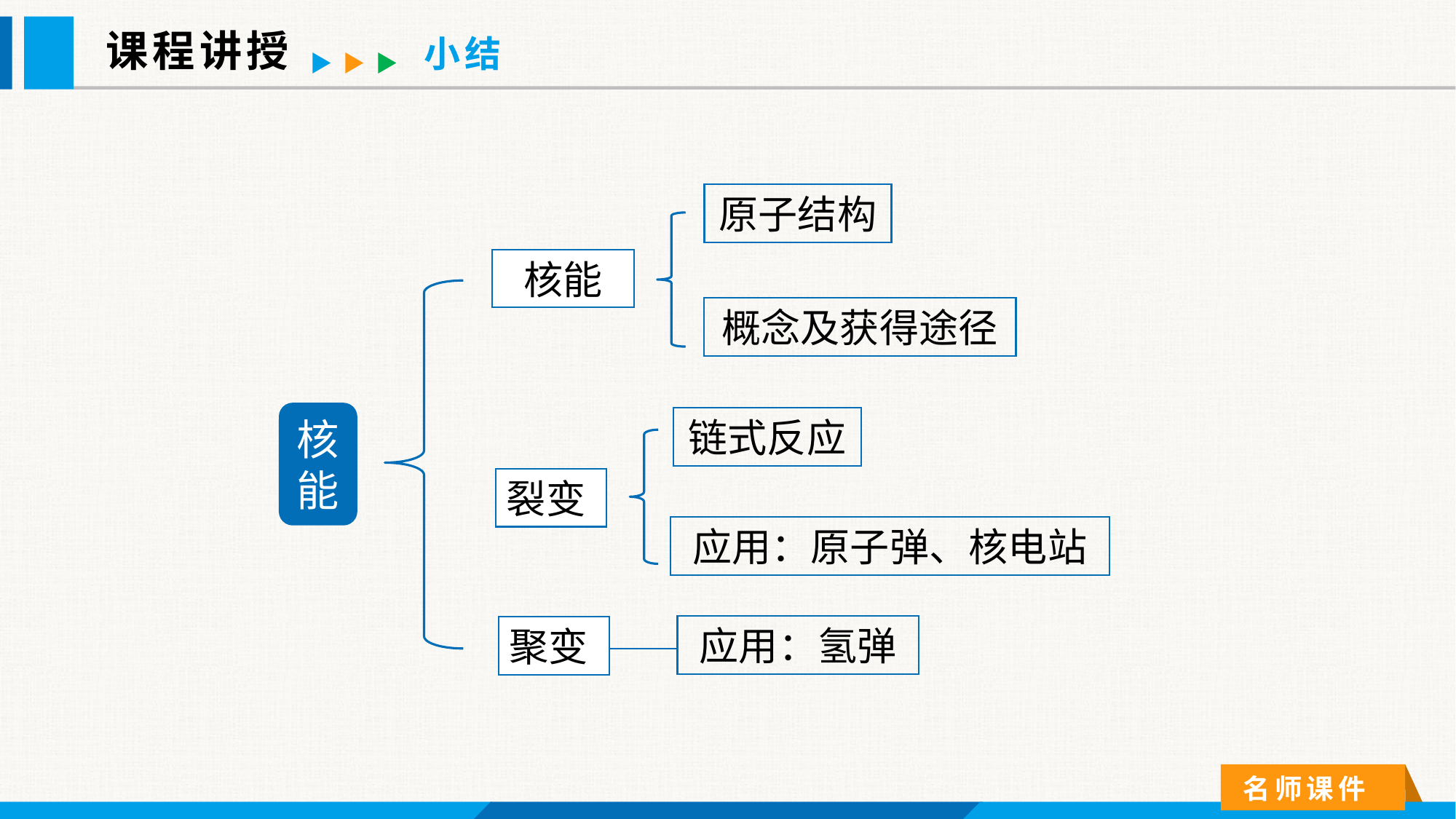

课程讲授
小结

原子结构

核能

概念及获得途径
核能
链式反应

裂变
应用：原子弹、核电站
应用：氢弹
聚变